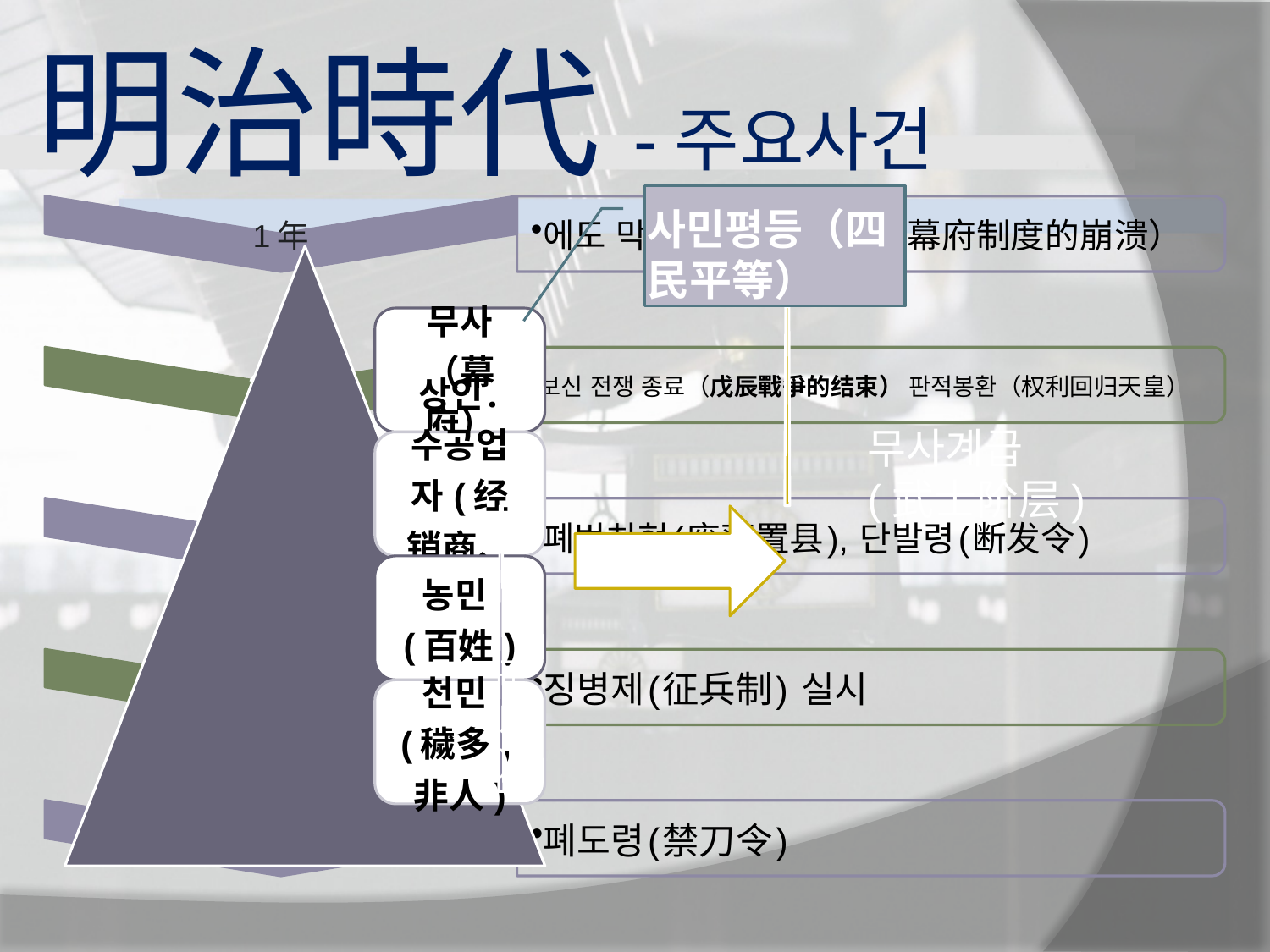

明治時代-주요사건

사민평등（四民平等）
1年
2年
보신 전쟁 종료（戊辰戰爭的结束） 판적봉환（权利回归天皇）
4年
6年
징병제(征兵制) 실시
9年
폐도령(禁刀令)

무사계급(武士阶层)

메이지유신